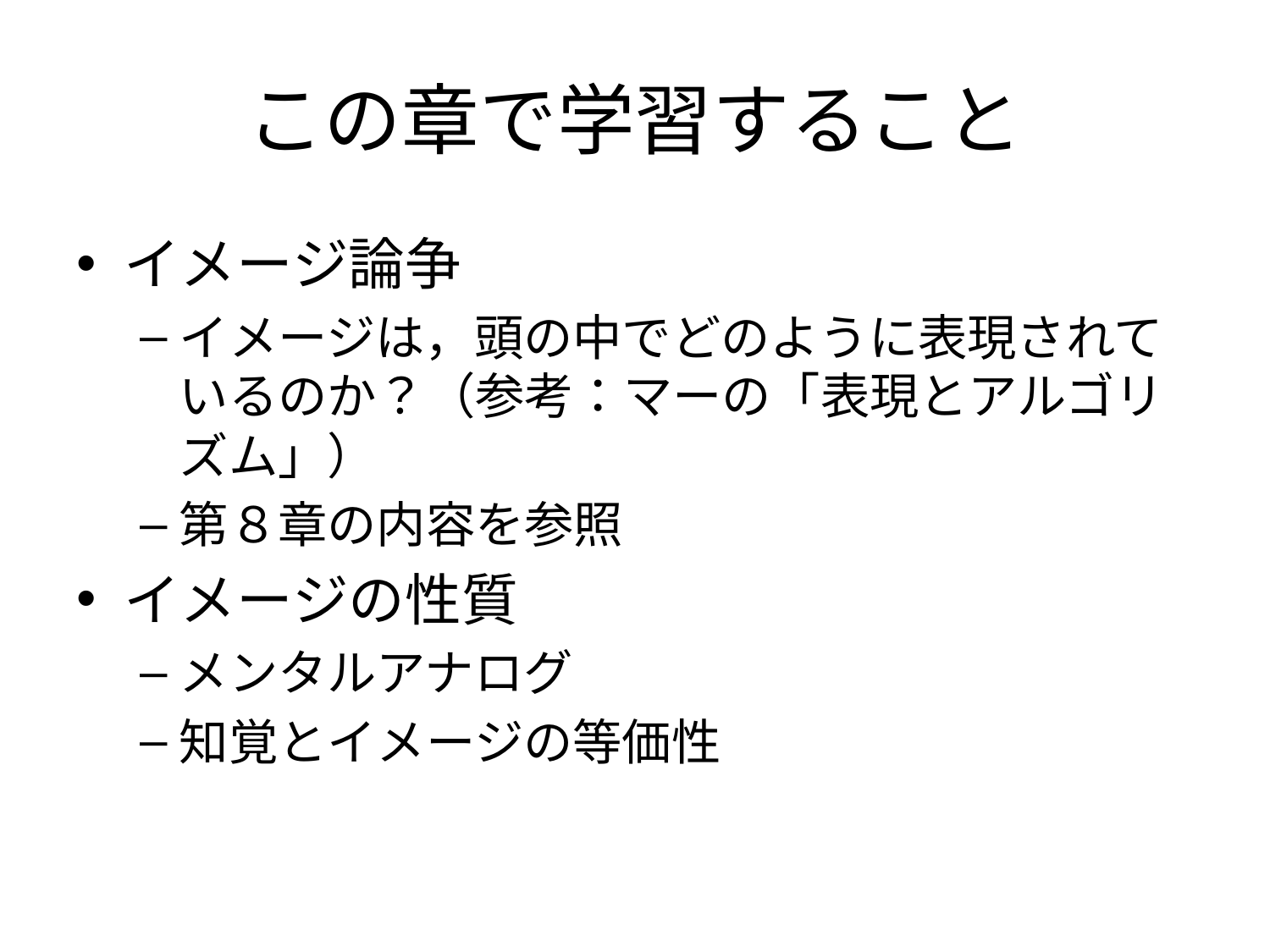

# この章で学習すること
イメージ論争
イメージは，頭の中でどのように表現されているのか？（参考：マーの「表現とアルゴリズム」）
第８章の内容を参照
イメージの性質
メンタルアナログ
知覚とイメージの等価性